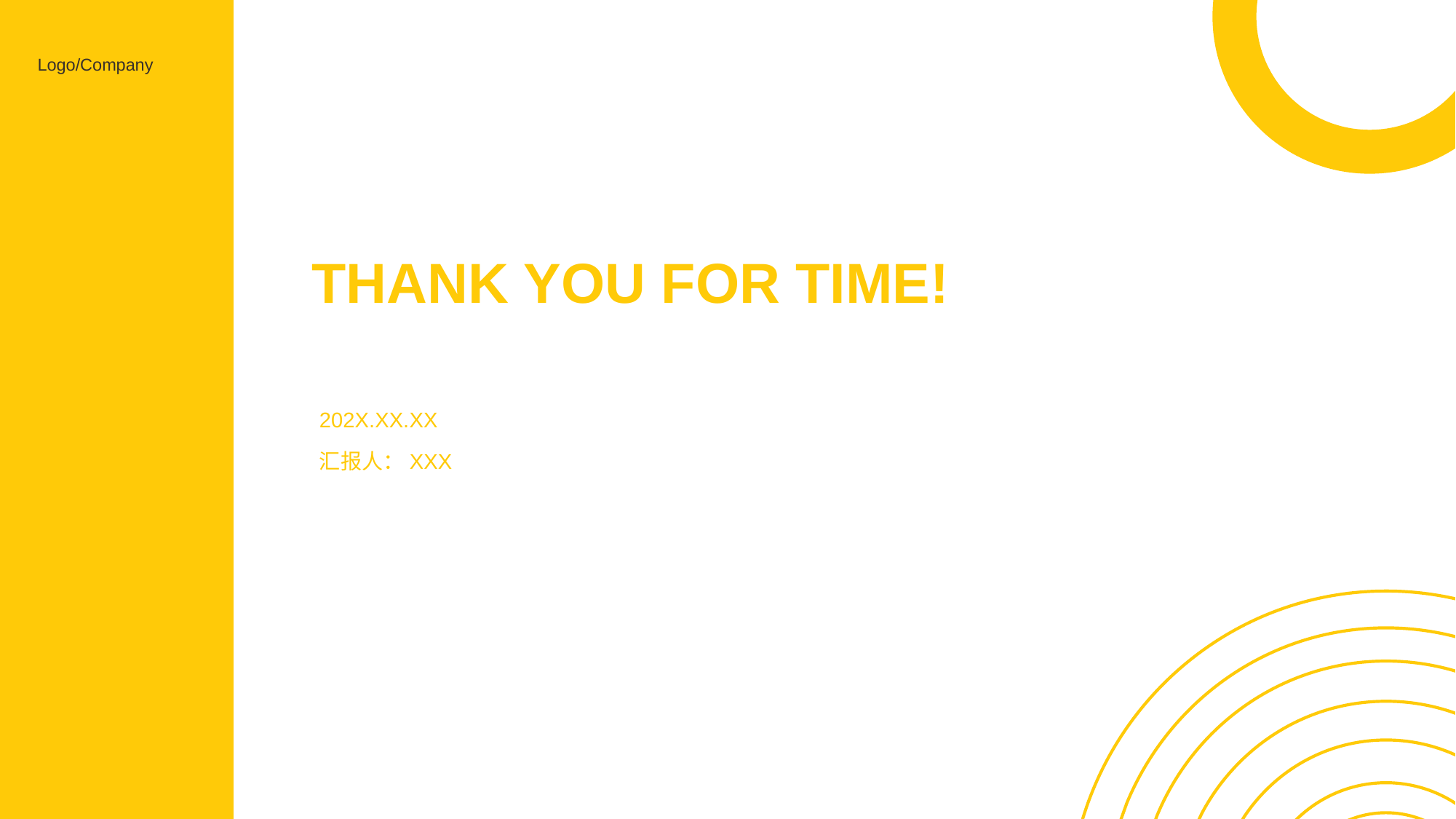

Logo/Company
THANK YOU FOR TIME!
202X.XX.XX
汇报人：XXX